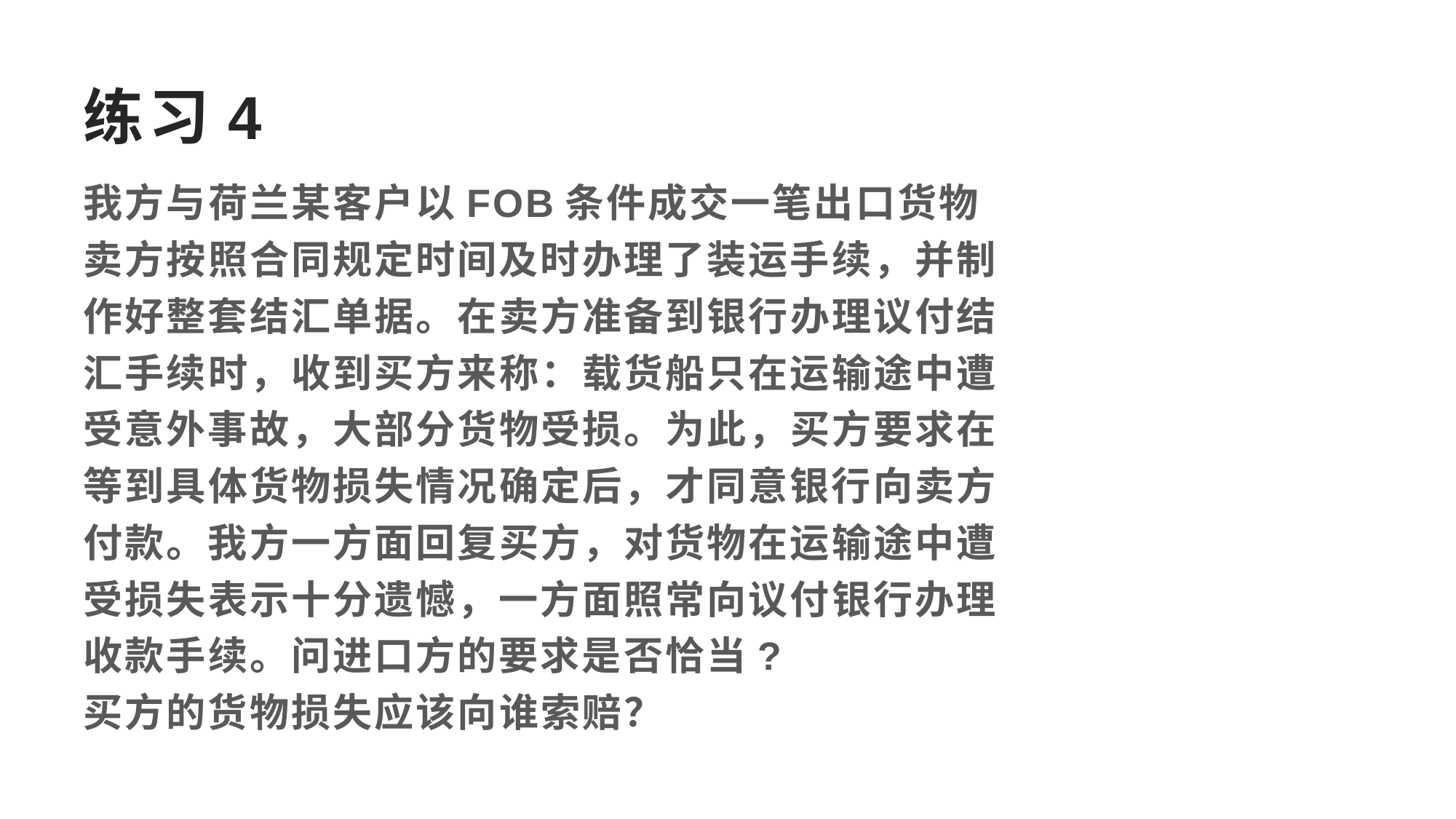

# 练习4
我方与荷兰某客户以FOB条件成交一笔出口货物
卖方按照合同规定时间及时办理了装运手续，并制
作好整套结汇单据。在卖方准备到银行办理议付结
汇手续时，收到买方来称：载货船只在运输途中遭
受意外事故，大部分货物受损。为此，买方要求在
等到具体货物损失情况确定后，才同意银行向卖方
付款。我方一方面回复买方，对货物在运输途中遭
受损失表示十分遗憾，一方面照常向议付银行办理
收款手续。问进口方的要求是否恰当?
买方的货物损失应该向谁索赔？